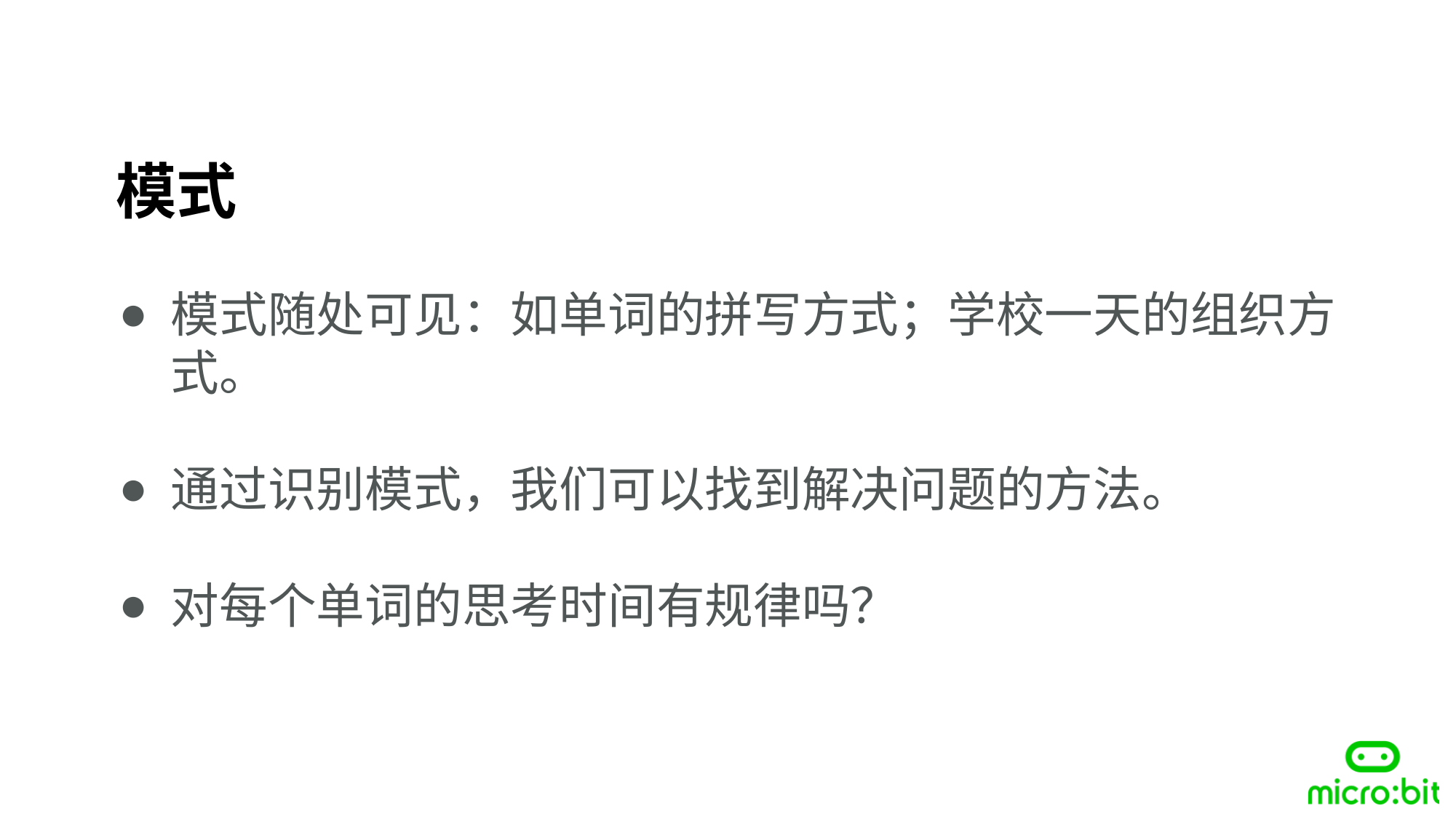

模式

模式随处可见：如单词的拼写方式；学校一天的组织方式。

通过识别模式，我们可以找到解决问题的方法。

对每个单词的思考时间有规律吗？